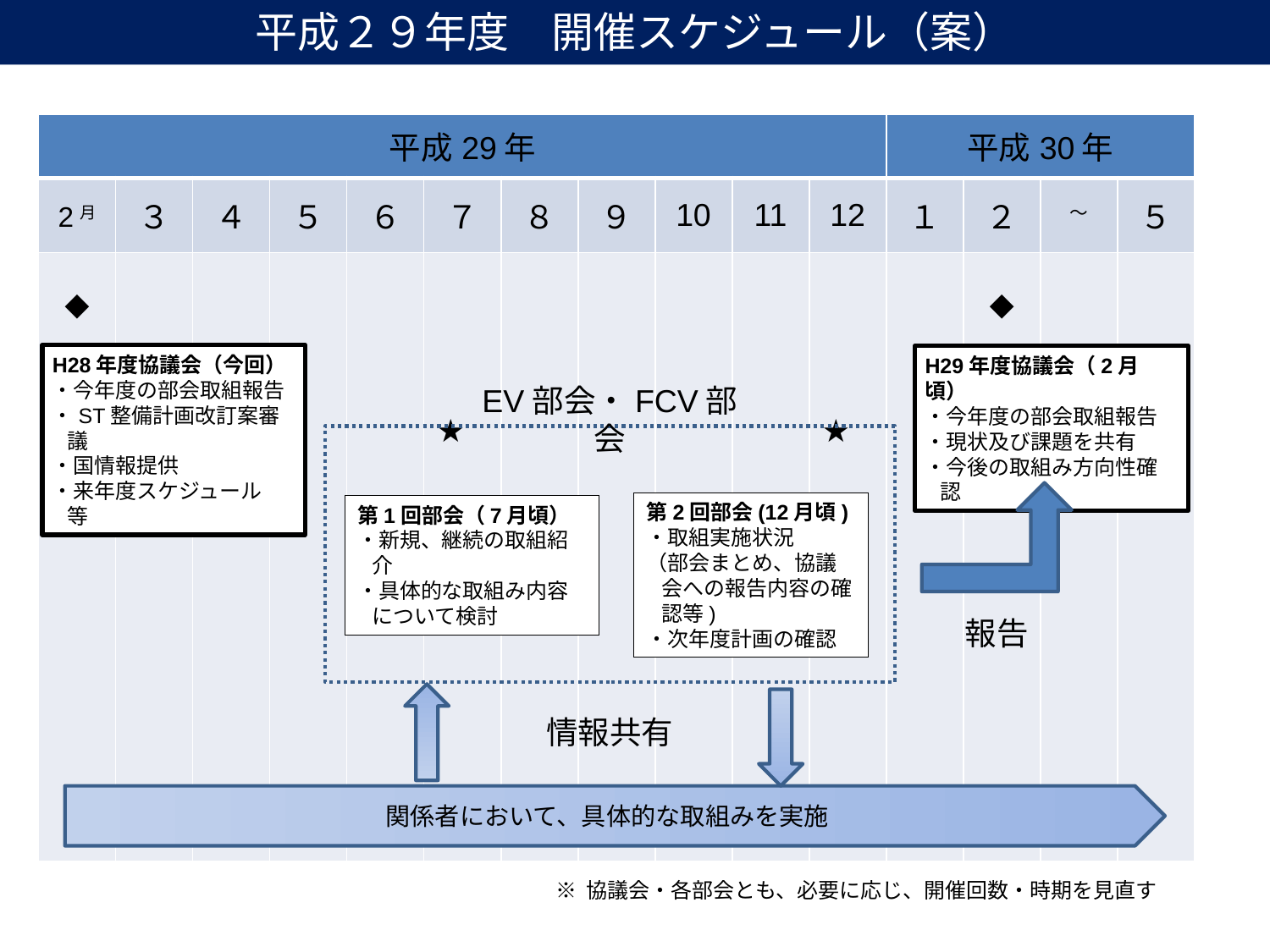

平成２９年度　開催スケジュール（案）
| 平成29年 |  |  |  |  |  |  |  |  |  |  | 平成30年 |  |  |  |
| --- | --- | --- | --- | --- | --- | --- | --- | --- | --- | --- | --- | --- | --- | --- |
| 2月 | ３ | ４ | ５ | ６ | ７ | ８ | ９ | 10 | 11 | 12 | １ | ２ | ～ | ５ |
| ◆ |  |  |  |  | ★ |  |  |  |  | ★ |  | ◆ |  |  |
H28年度協議会（今回）
・今年度の部会取組報告
・ST整備計画改訂案審議
・国情報提供
・来年度スケジュール　等
H29年度協議会（2月頃）
・今年度の部会取組報告
・現状及び課題を共有
・今後の取組み方向性確認
EV部会・FCV部会

第2回部会(12月頃)
・取組実施状況
（部会まとめ、協議会への報告内容の確認等)
・次年度計画の確認
第1回部会（7月頃）
・新規、継続の取組紹介
・具体的な取組み内容について検討
報告

情報共有
関係者において、具体的な取組みを実施
※ 協議会・各部会とも、必要に応じ、開催回数・時期を見直す